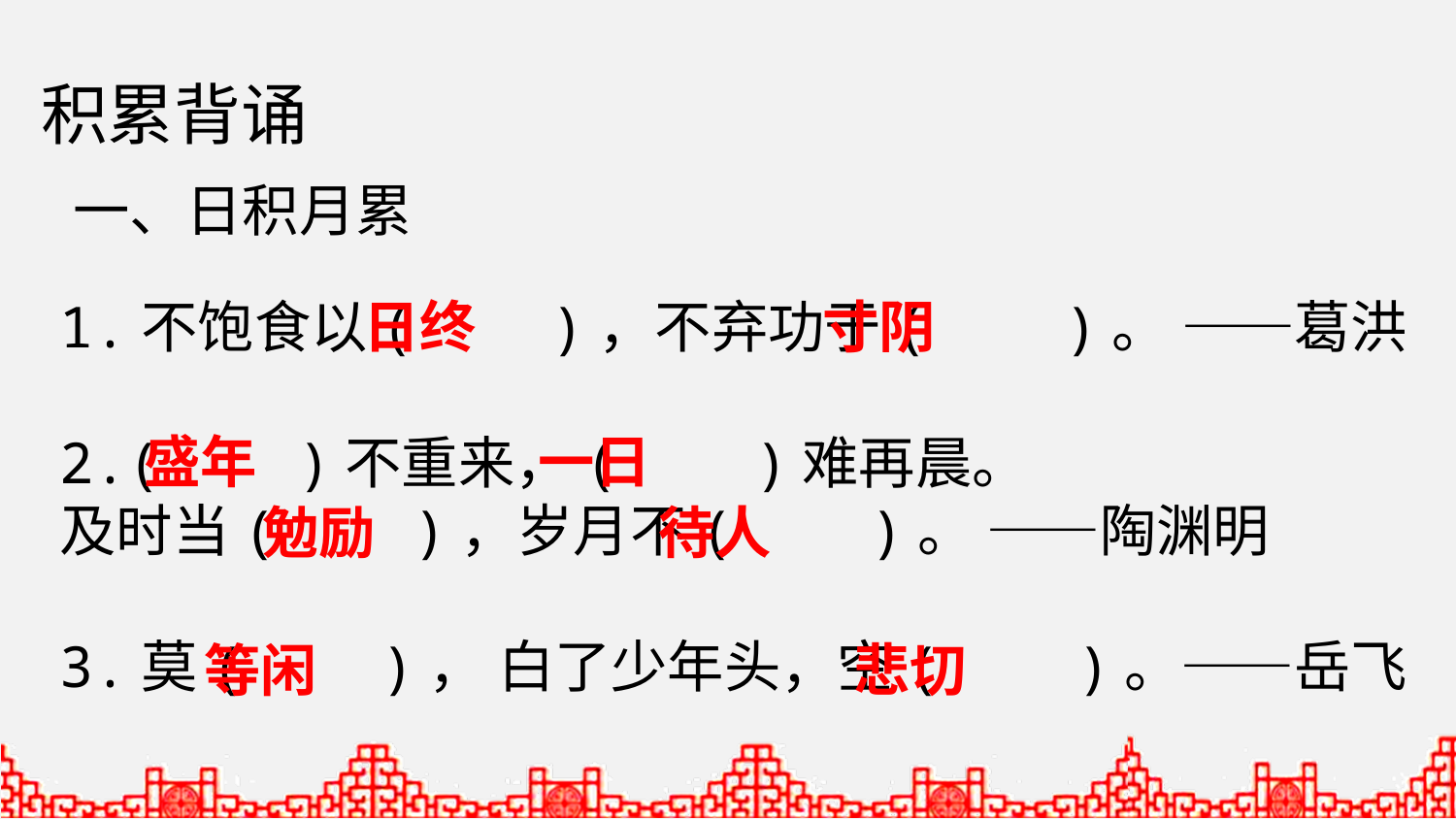

积累背诵
一、日积月累
1.不饱食以(    )，不弃功于(    )。 ——葛洪

2.(    )不重来，(    )难再晨。
及时当(    )，岁月不(    )。 ——陶渊明

3.莫(    )， 白了少年头，空(    )。——岳飞

日终
寸阴
盛年
一日
勉励
待人
等闲
悲切